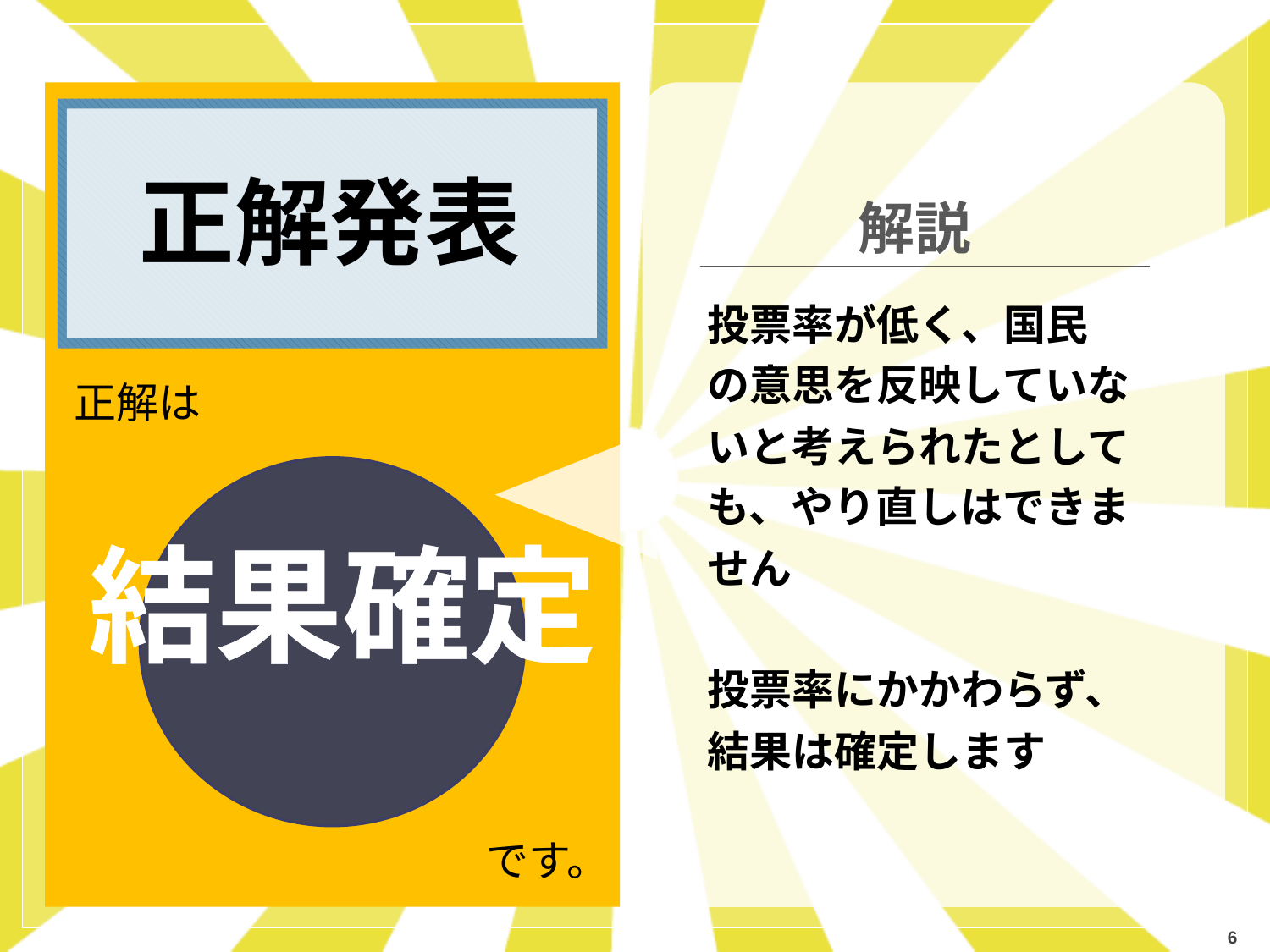

正解発表
解説
投票率が低く、国民の意思を反映していないと考えられたとしても、やり直しはできません

投票率にかかわらず、結果は確定します
正解は

結果確定
です。
6